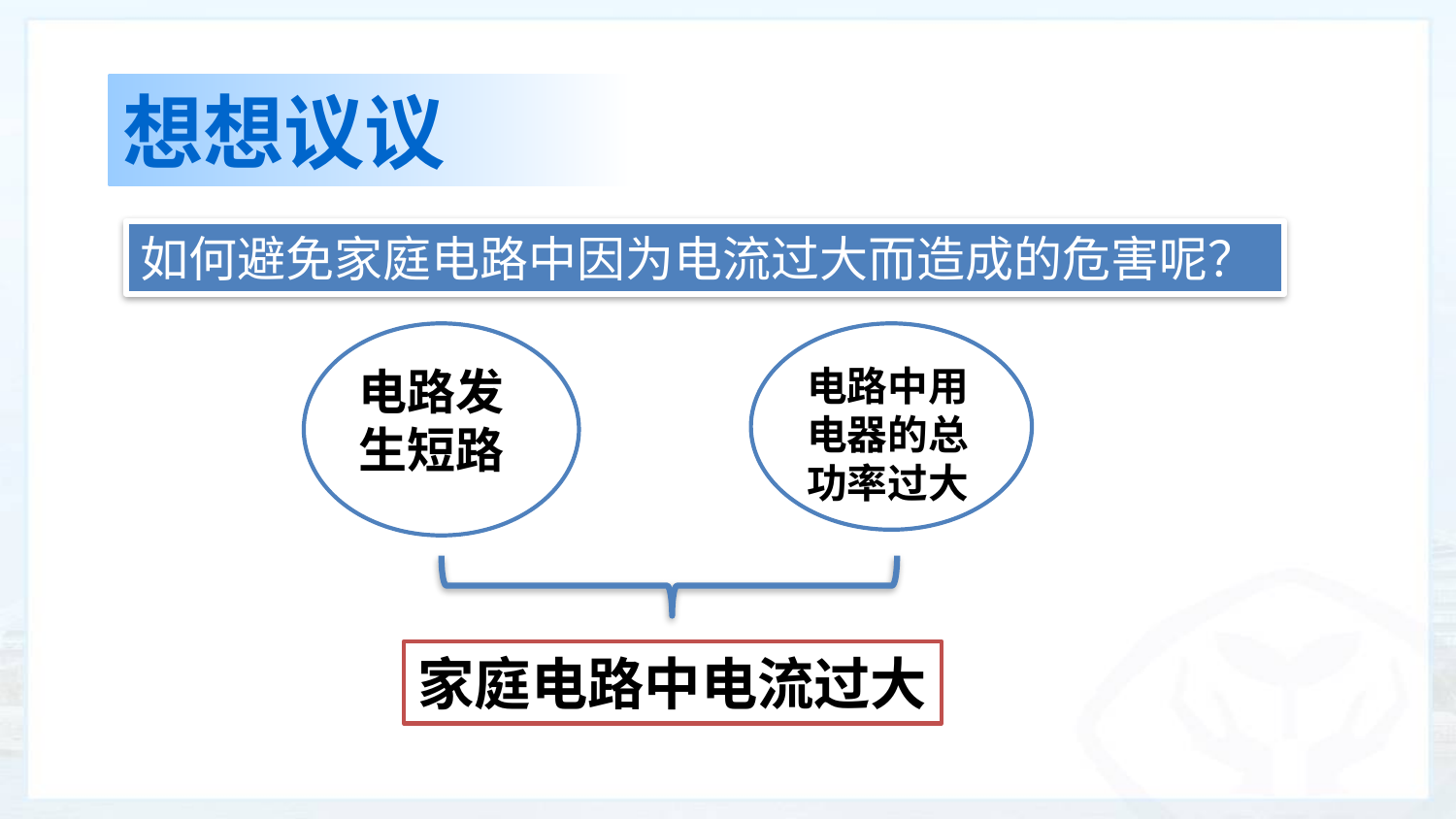

想想议议
如何避免家庭电路中因为电流过大而造成的危害呢？
电路发生短路
电路中用电器的总功率过大

家庭电路中电流过大